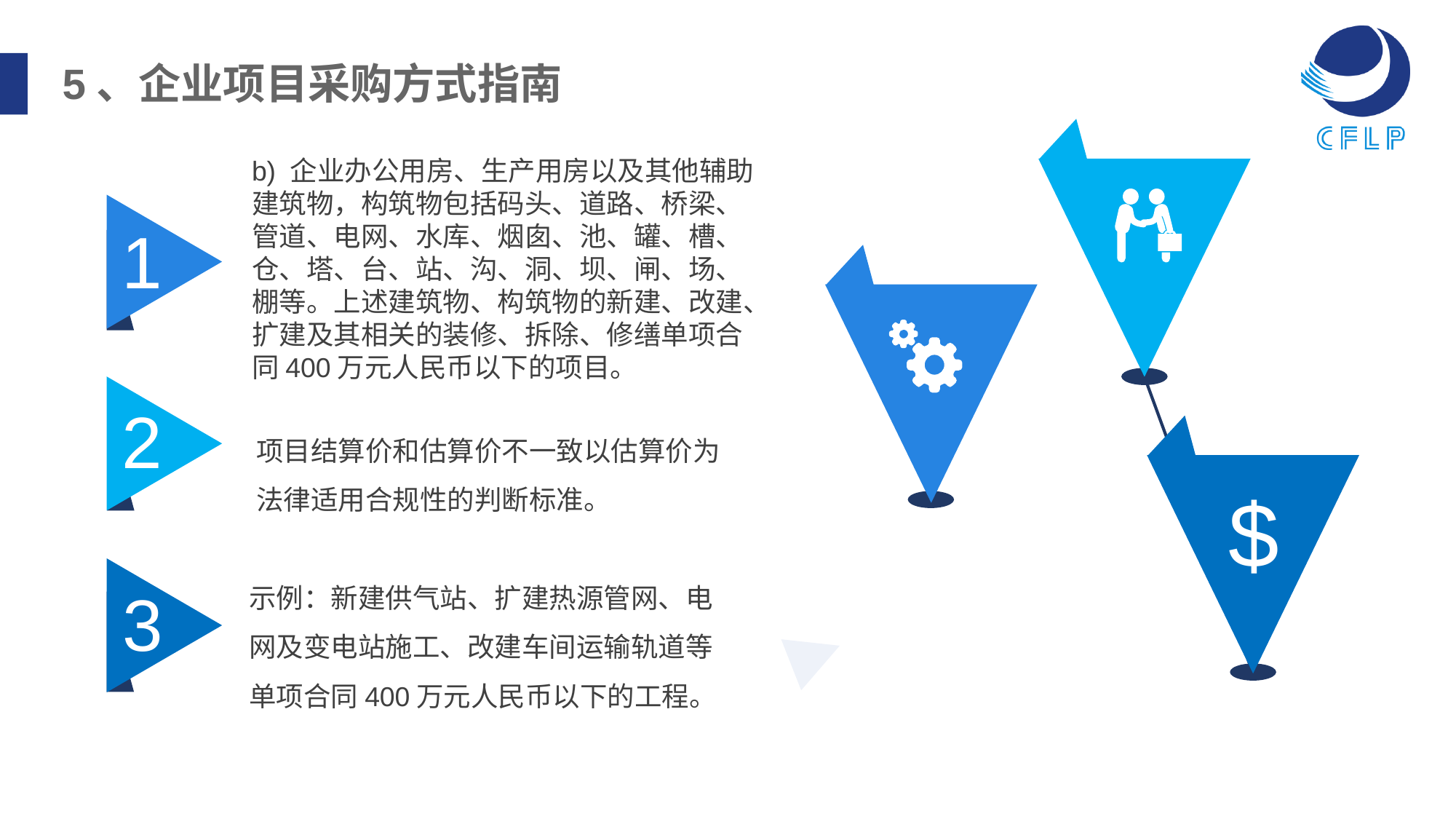

5、企业项目采购方式指南

b) 企业办公用房、生产用房以及其他辅助建筑物，构筑物包括码头、道路、桥梁、管道、电网、水库、烟囱、池、罐、槽、仓、塔、台、站、沟、洞、坝、闸、场、棚等。上述建筑物、构筑物的新建、改建、扩建及其相关的装修、拆除、修缮单项合同400万元人民币以下的项目。

1

2

项目结算价和估算价不一致以估算价为法律适用合规性的判断标准。

$

示例：新建供气站、扩建热源管网、电网及变电站施工、改建车间运输轨道等单项合同400万元人民币以下的工程。

3